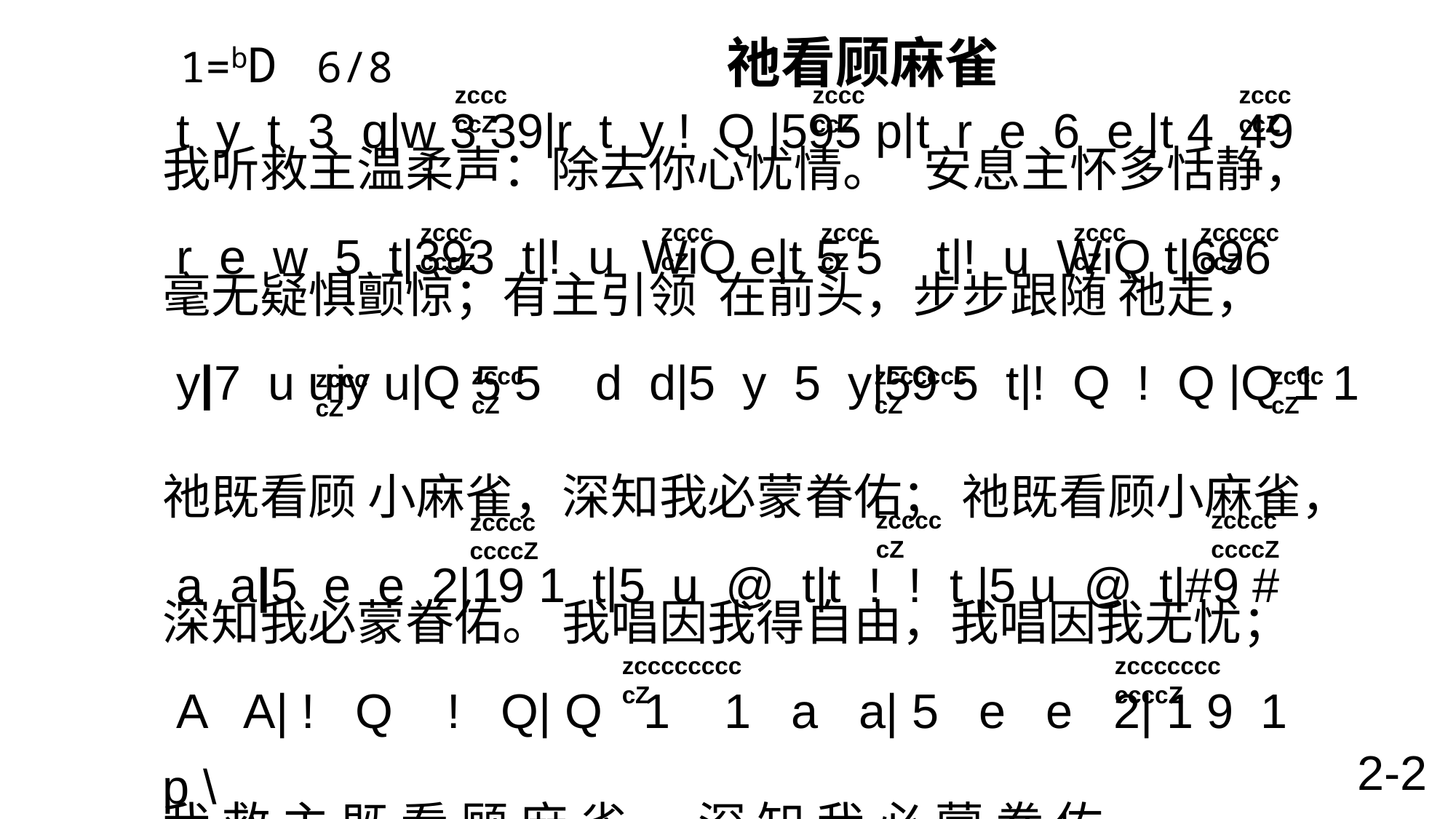

t  y  t  3  q|w 3 39|r  t  y !  Q |595 p|t  r  e  6  e |t 4  49
我听救主温柔声：除去你心忧情。   安息主怀多恬静，
 r  e  w  5  t|393  t|!  u  WiQ e|t 5 5    t|!  u  WiQ t|696
毫无疑惧颤惊；有主引领  在前头，步步跟随 祂走，
 y|7  u uiy u|Q 5 5    d  d|5  y  5  y|59 5  t|!  Q  !  Q |Q 1 1
祂既看顾 小麻雀，深知我必蒙眷佑； 祂既看顾小麻雀，
 a  a|5  e  e  2|19 1  t|5  u  @  t|t  !  !  t |5 u  @  t|#9 #
深知我必蒙眷佑。 我唱因我得自由，我唱因我无忧；
 A   A| !   Q    !   Q| Q   1    1   a   a| 5   e   e   2| 1 9  1  p \
我 救 主 既 看 顾 麻 雀，  深 知 我 必 蒙 眷 佑。
1=bD  6/8           祂看顾麻雀
zcccccZ
zcccccZ
zcccccZ
zcccccccZ
zccccccZ
zccccZ
zccccZ
zccccZ
zcccccccZ
zccccZ
zccccZ
zccccZ
zcccccZ
zccccccccZ
zccccccccZ
zcccccccccccZ
zcccccccccZ
2-2